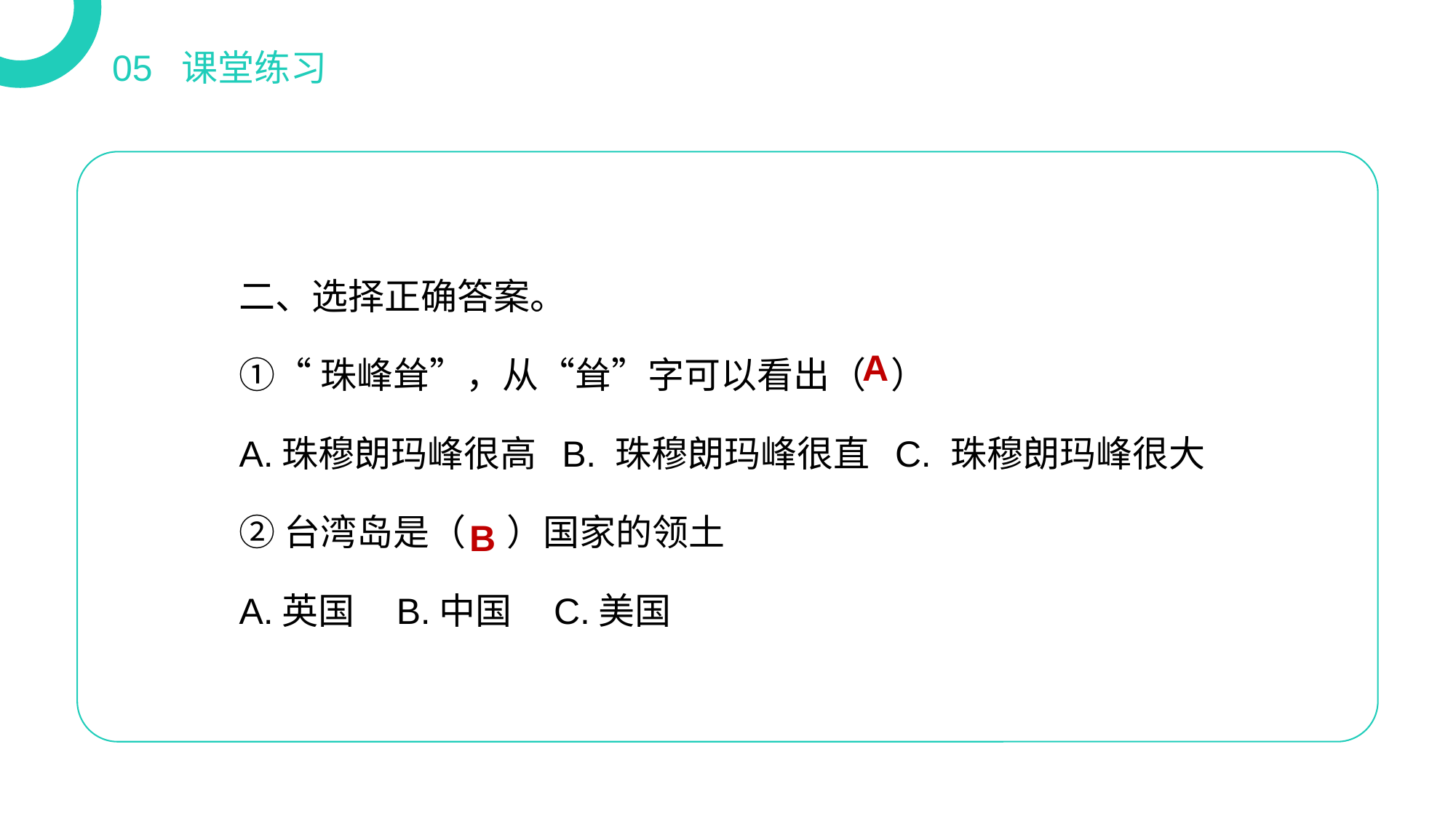

05  课堂练习
二、选择正确答案。
①“珠峰耸”，从“耸”字可以看出（   ）
A.珠穆朗玛峰很高  B. 珠穆朗玛峰很直  C. 珠穆朗玛峰很大
②台湾岛是（     ）国家的领土
A.英国    B.中国    C.美国
A
B